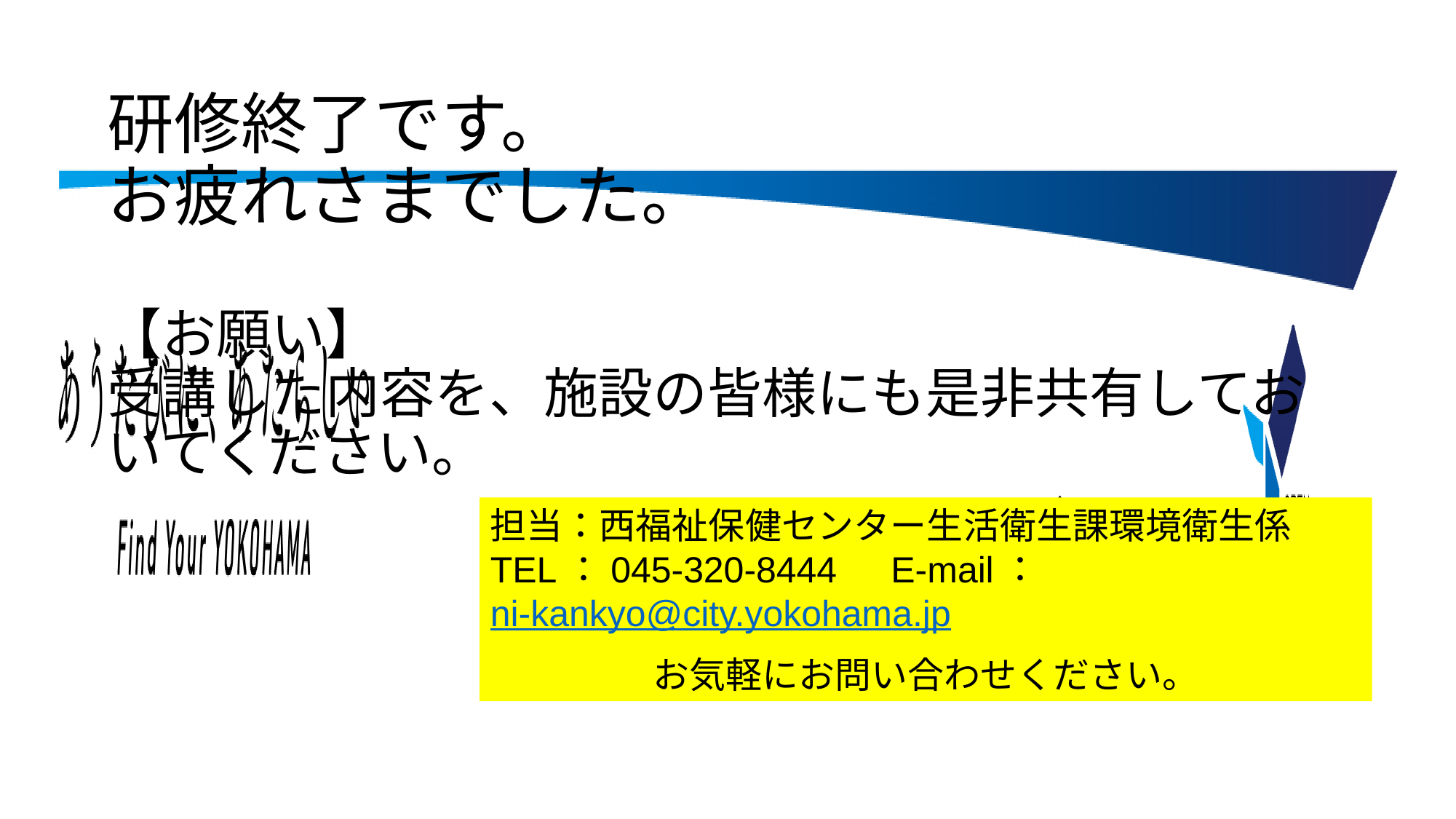

# 研修終了です。 お疲れさまでした。 【お願い】 受講した内容を、施設の皆様にも是非共有しておいてください。
担当：西福祉保健センター生活衛生課環境衛生係
TEL：045-320-8444　E-mail：ni-kankyo@city.yokohama.jp
お気軽にお問い合わせください。